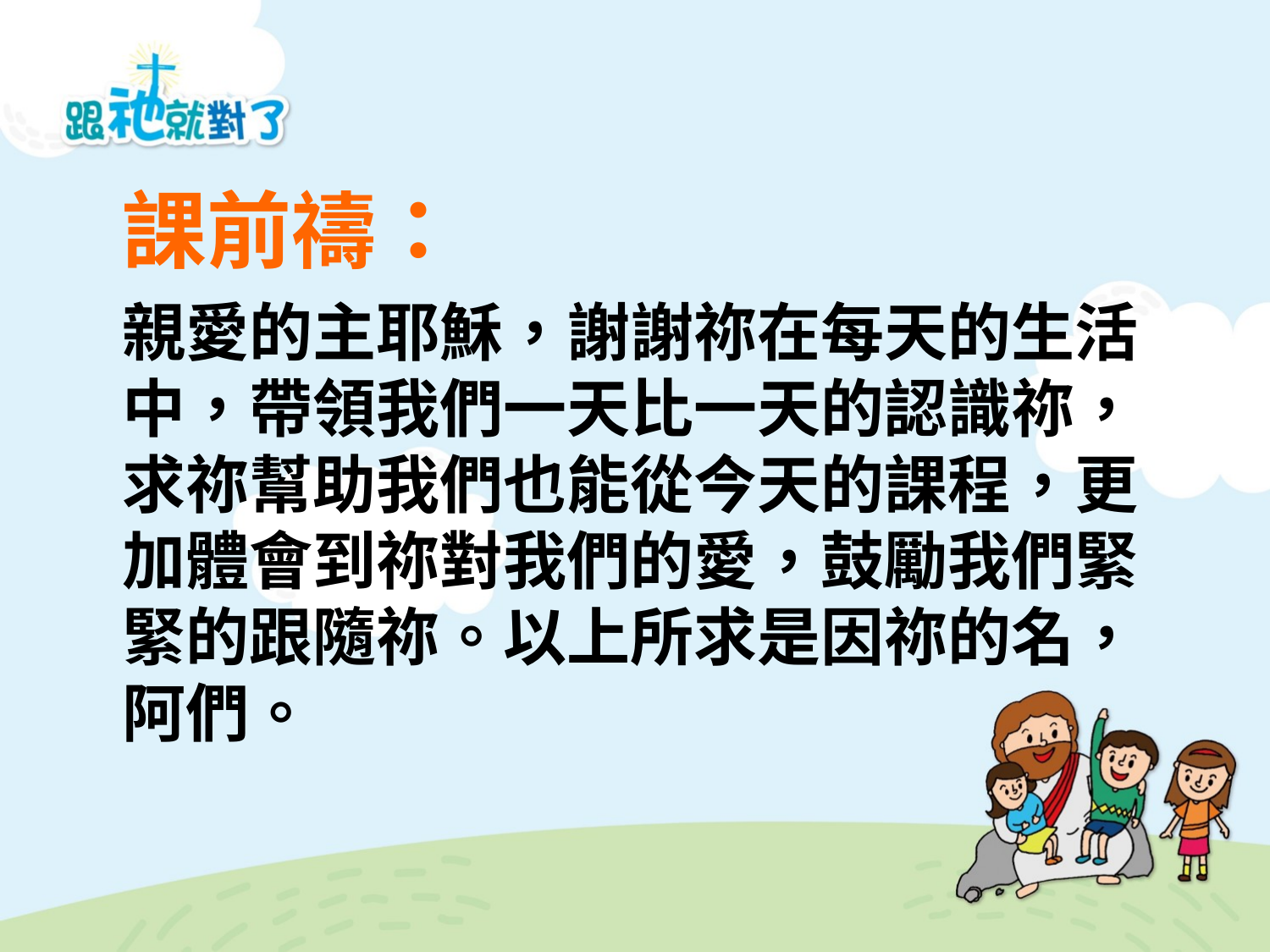

課前禱：
親愛的主耶穌，謝謝祢在每天的生活中，帶領我們一天比一天的認識祢，求祢幫助我們也能從今天的課程，更加體會到祢對我們的愛，鼓勵我們緊緊的跟隨祢。以上所求是因祢的名，阿們。